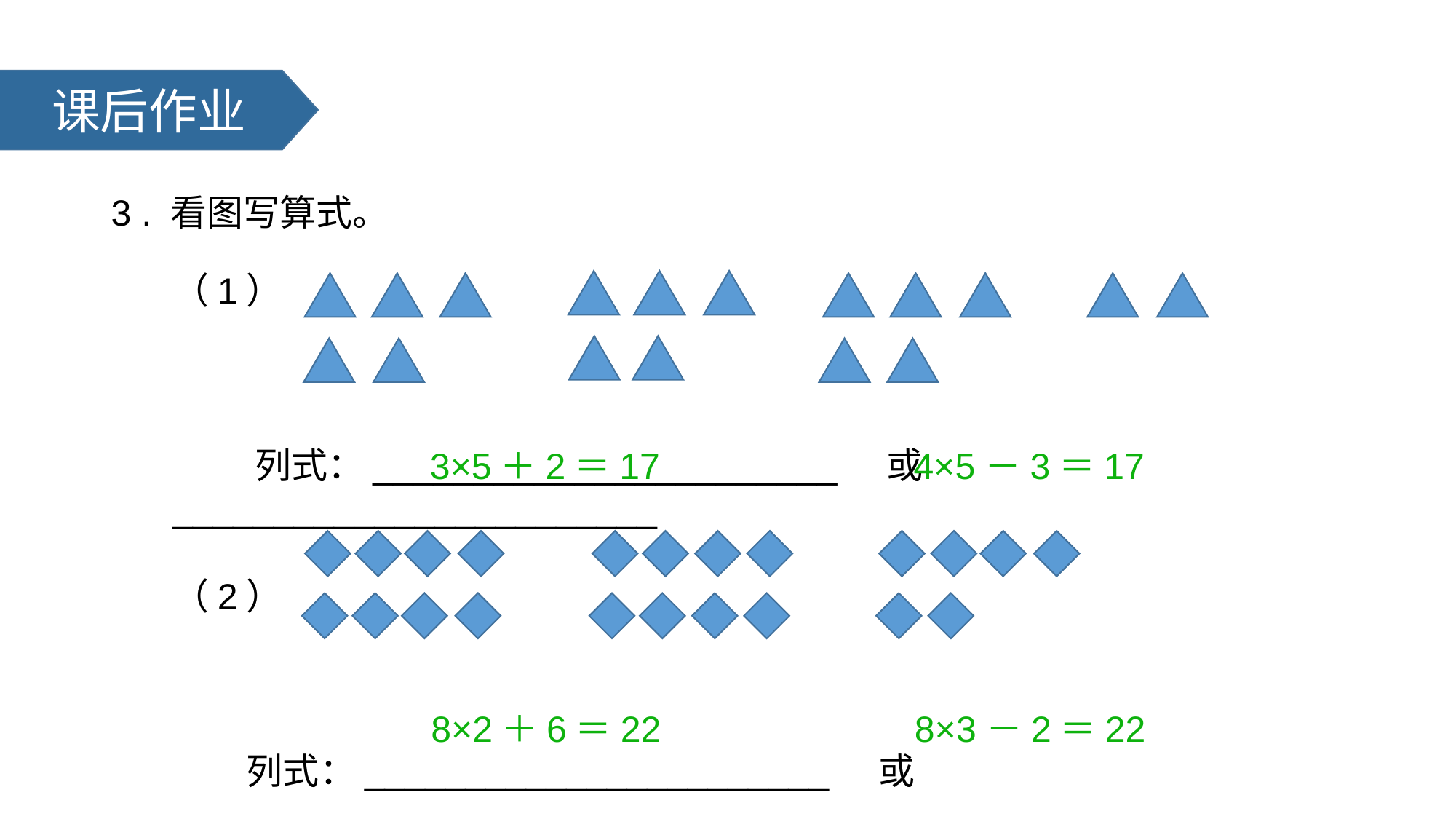

课后作业
3 . 看图写算式。
（1）

         列式：_______________________    或 ________________________

（2）

        列式：_______________________    或 ________________________

 3×5＋2＝17                         4×5－3＝17

8×2＋6＝22                         8×3－2＝22